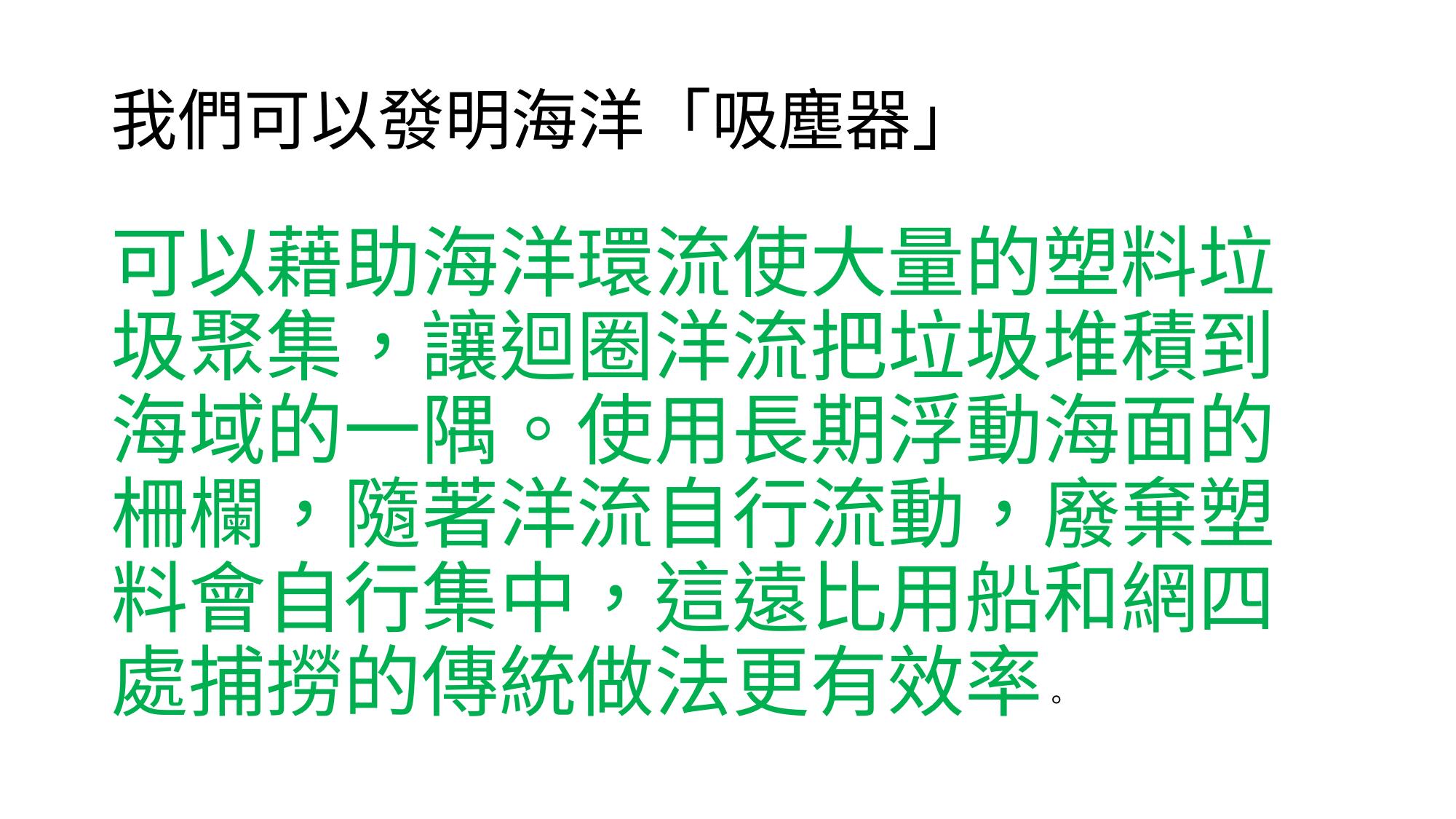

# 我們可以發明海洋「吸塵器」
可以藉助海洋環流使大量的塑料垃圾聚集，讓迴圈洋流把垃圾堆積到海域的一隅。使用長期浮動海面的柵欄，隨著洋流自行流動，廢棄塑料會自行集中，這遠比用船和網四處捕撈的傳統做法更有效率。